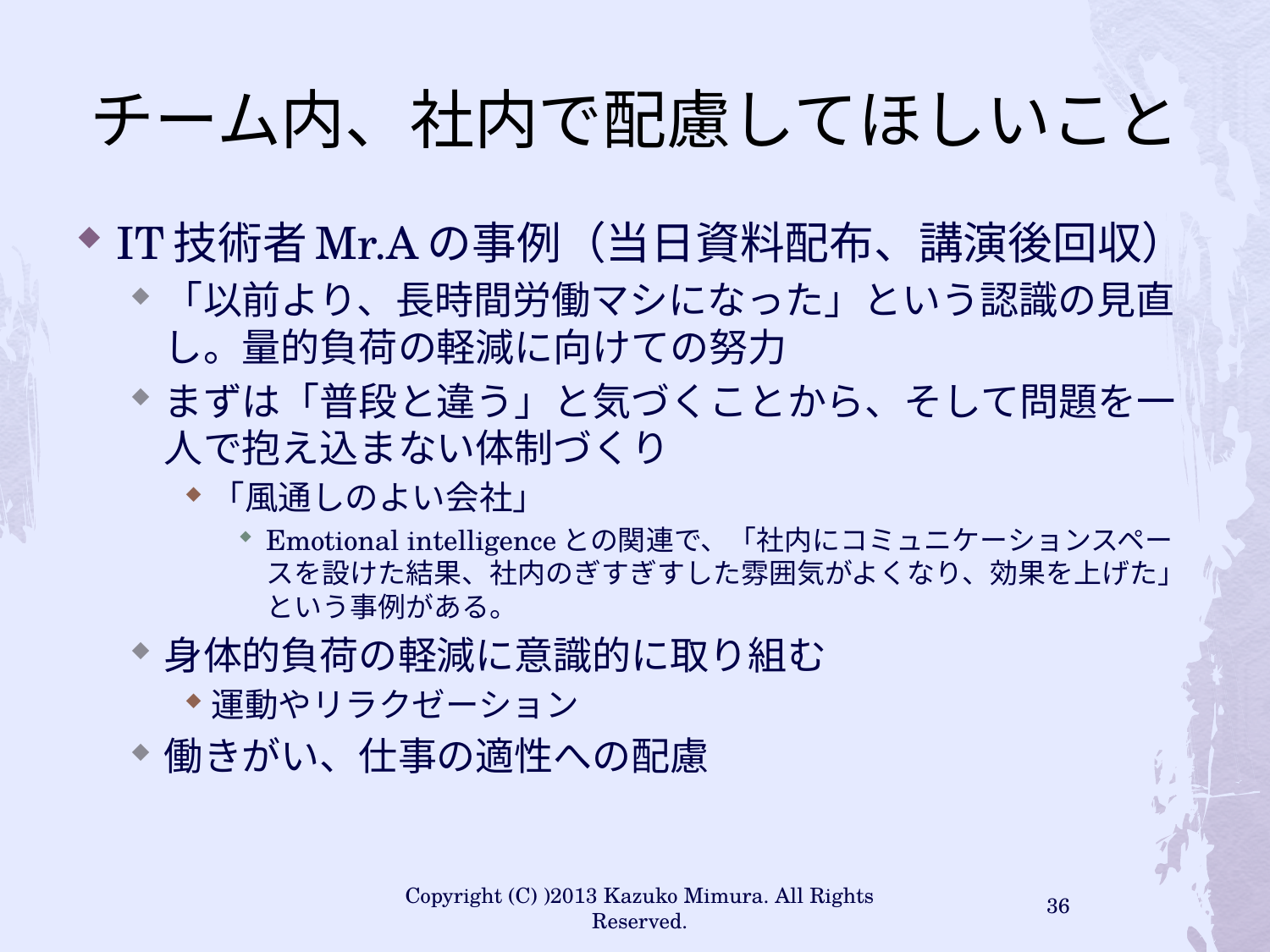

# チーム内、社内で配慮してほしいこと
IT技術者Mr.Aの事例（当日資料配布、講演後回収）
「以前より、長時間労働マシになった」という認識の見直し。量的負荷の軽減に向けての努力
まずは「普段と違う」と気づくことから、そして問題を一人で抱え込まない体制づくり
「風通しのよい会社」
Emotional intelligenceとの関連で、「社内にコミュニケーションスペースを設けた結果、社内のぎすぎすした雰囲気がよくなり、効果を上げた」という事例がある。
身体的負荷の軽減に意識的に取り組む
運動やリラクゼーション
働きがい、仕事の適性への配慮

Copyright (C) )2013 Kazuko Mimura. All Rights Reserved.
36